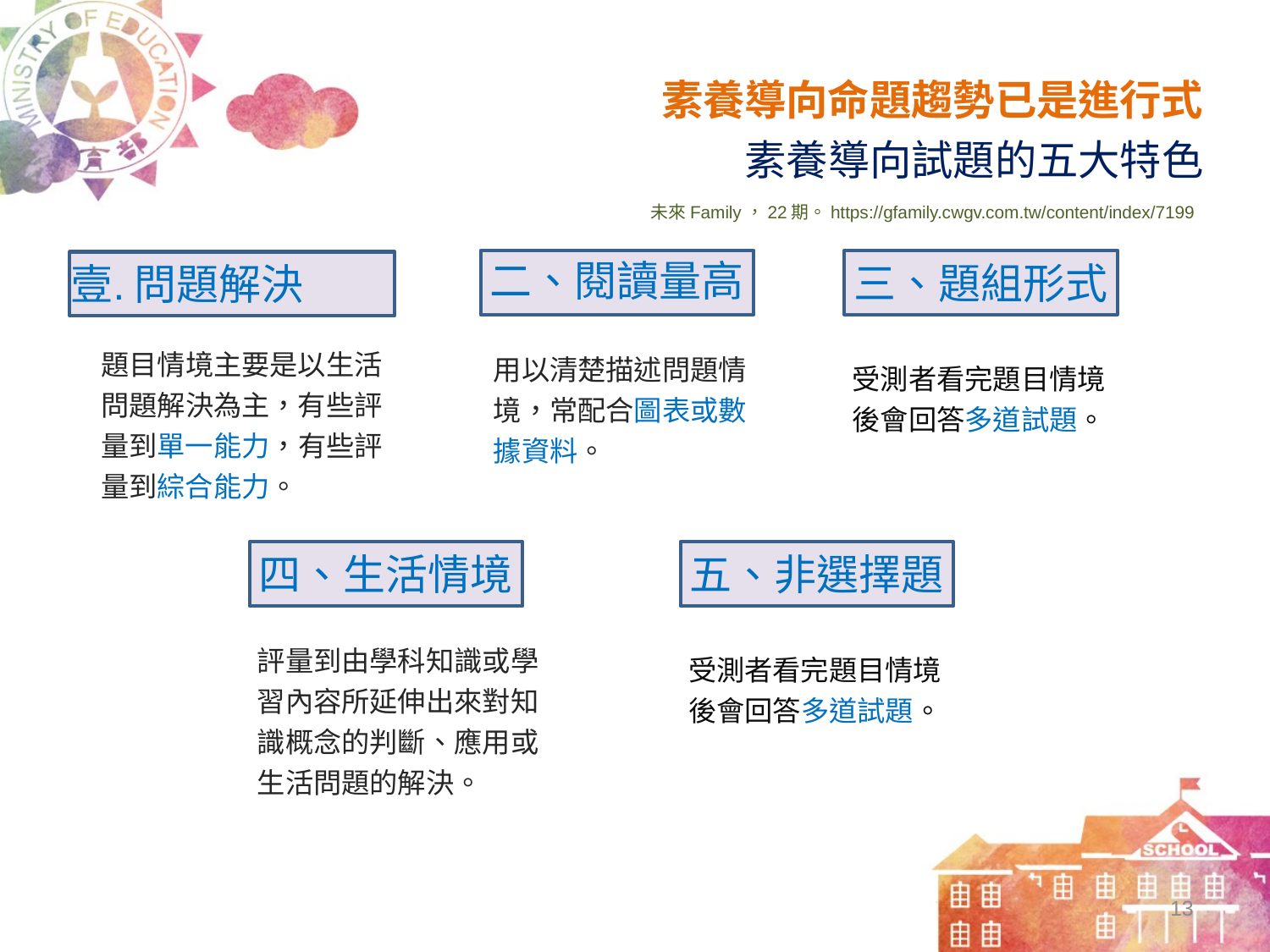

# 素養導向命題趨勢已是進行式 素養導向試題的五大特色
未來Family，22期。https://gfamily.cwgv.com.tw/content/index/7199
二、閱讀量高
三、題組形式

問題解決
題目情境主要是以生活問題解決為主，有些評量到單一能力，有些評量到綜合能力。
用以清楚描述問題情境，常配合圖表或數據資料。
受測者看完題目情境後會回答多道試題。
四、生活情境

五、非選擇題

評量到由學科知識或學習內容所延伸出來對知識概念的判斷、應用或生活問題的解決。
受測者看完題目情境後會回答多道試題。
13